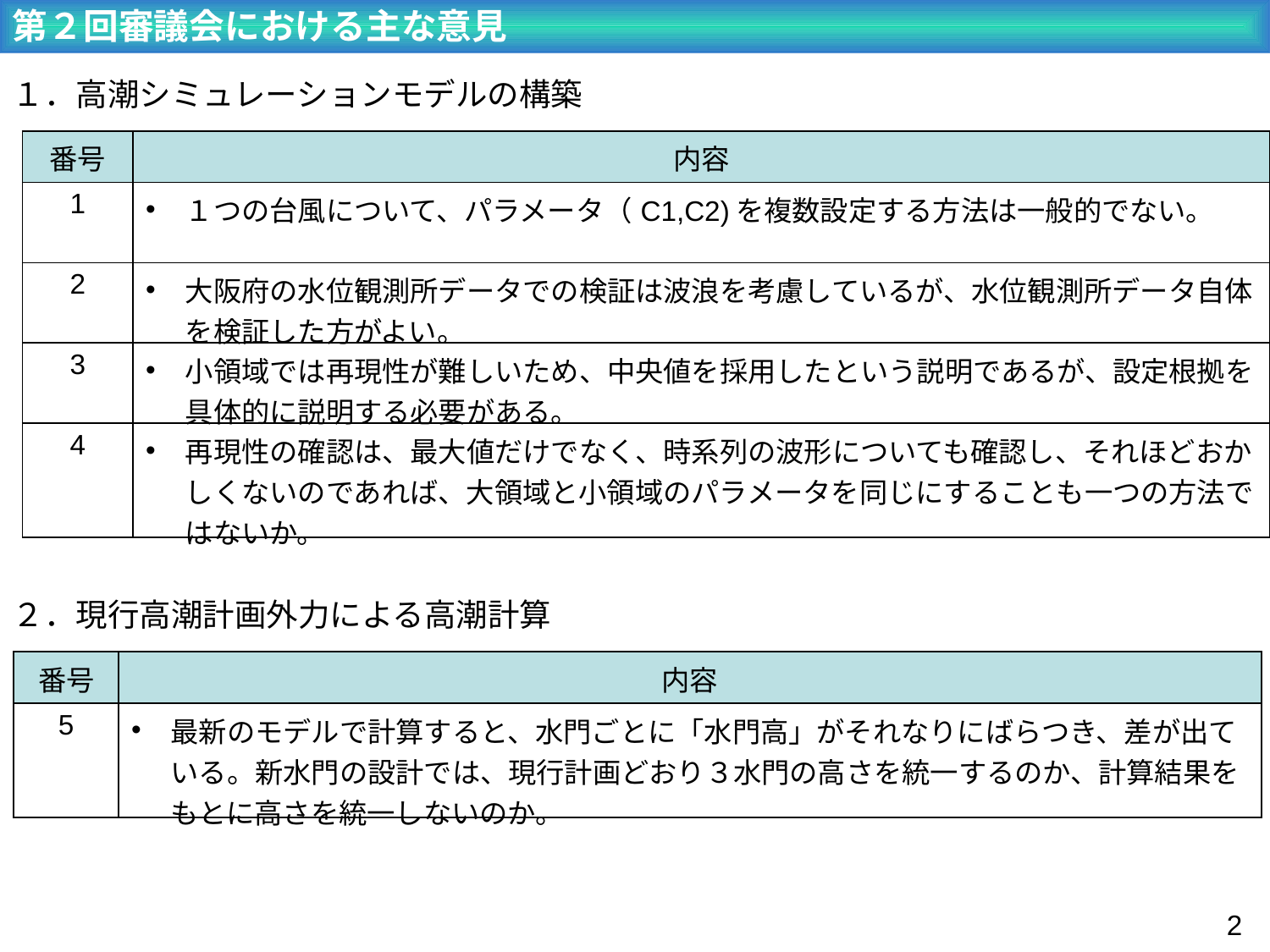

第２回審議会における主な意見
１．高潮シミュレーションモデルの構築

| 番号 | 内容 |
| --- | --- |
| 1 | １つの台風について、パラメータ（C1,C2)を複数設定する方法は一般的でない。 |
| 2 | 大阪府の水位観測所データでの検証は波浪を考慮しているが、水位観測所データ自体を検証した方がよい。 |
| 3 | 小領域では再現性が難しいため、中央値を採用したという説明であるが、設定根拠を具体的に説明する必要がある。 |
| 4 | 再現性の確認は、最大値だけでなく、時系列の波形についても確認し、それほどおかしくないのであれば、大領域と小領域のパラメータを同じにすることも一つの方法ではないか。 |
２．現行高潮計画外力による高潮計算

| 番号 | 内容 |
| --- | --- |
| 5 | 最新のモデルで計算すると、水門ごとに「水門高」がそれなりにばらつき、差が出ている。新水門の設計では、現行計画どおり３水門の高さを統一するのか、計算結果をもとに高さを統一しないのか。 |
2